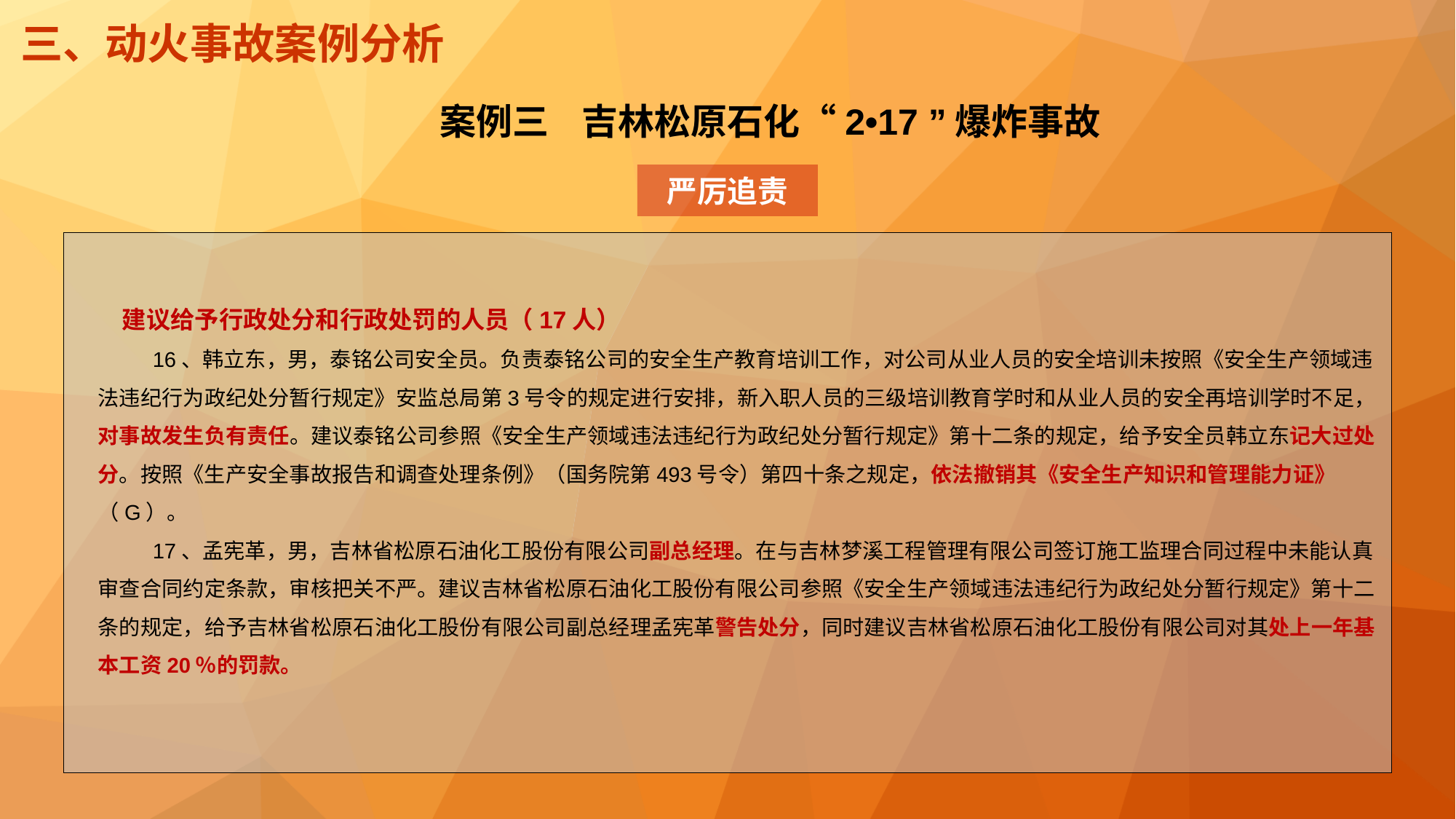

三、动火事故案例分析
案例三    吉林松原石化“2•17 ”爆炸事故
严厉追责

　建议给予行政处分和行政处罚的人员（17人）
16、韩立东，男，泰铭公司安全员。负责泰铭公司的安全生产教育培训工作，对公司从业人员的安全培训未按照《安全生产领域违法违纪行为政纪处分暂行规定》安监总局第3号令的规定进行安排，新入职人员的三级培训教育学时和从业人员的安全再培训学时不足，对事故发生负有责任。建议泰铭公司参照《安全生产领域违法违纪行为政纪处分暂行规定》第十二条的规定，给予安全员韩立东记大过处分。按照《生产安全事故报告和调查处理条例》（国务院第493号令）第四十条之规定，依法撤销其《安全生产知识和管理能力证》（G）。
17、孟宪革，男，吉林省松原石油化工股份有限公司副总经理。在与吉林梦溪工程管理有限公司签订施工监理合同过程中未能认真审查合同约定条款，审核把关不严。建议吉林省松原石油化工股份有限公司参照《安全生产领域违法违纪行为政纪处分暂行规定》第十二条的规定，给予吉林省松原石油化工股份有限公司副总经理孟宪革警告处分，同时建议吉林省松原石油化工股份有限公司对其处上一年基本工资20％的罚款。